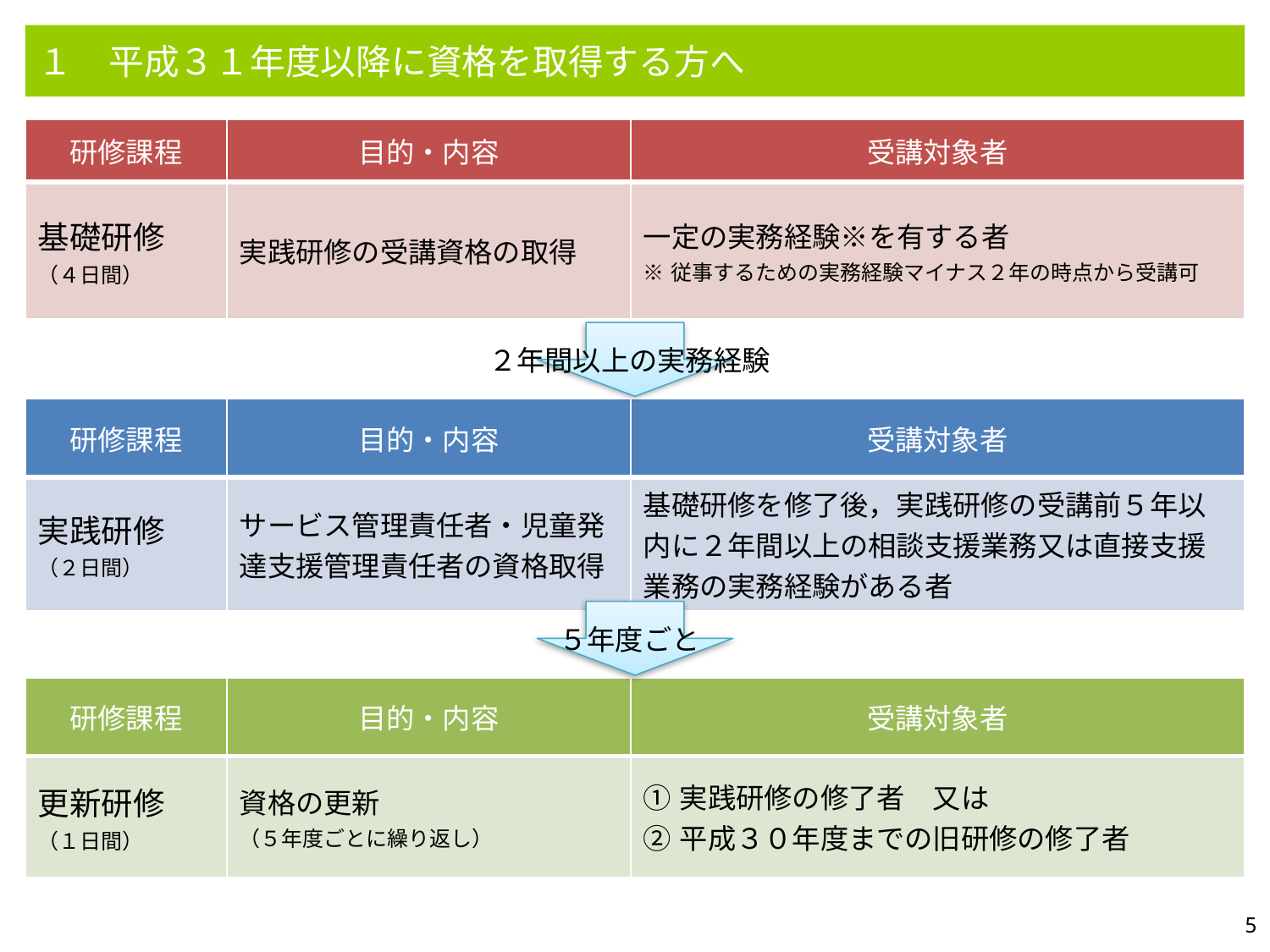

１　平成３１年度以降に資格を取得する方へ
| 研修課程 | 目的・内容 | 受講対象者 |
| --- | --- | --- |
| 基礎研修 （４日間） | 実践研修の受講資格の取得 | 一定の実務経験※を有する者 ※従事するための実務経験マイナス２年の時点から受講可 |

２年間以上の実務経験
| 研修課程 | 目的・内容 | 受講対象者 |
| --- | --- | --- |
| 実践研修 （２日間） | サービス管理責任者・児童発達支援管理責任者の資格取得 | 基礎研修を修了後，実践研修の受講前５年以内に２年間以上の相談支援業務又は直接支援業務の実務経験がある者 |

５年度ごと
| 研修課程 | 目的・内容 | 受講対象者 |
| --- | --- | --- |
| 更新研修 （１日間） | 資格の更新 （５年度ごとに繰り返し） | ①実践研修の修了者　又は　 ②平成３０年度までの旧研修の修了者 |
5